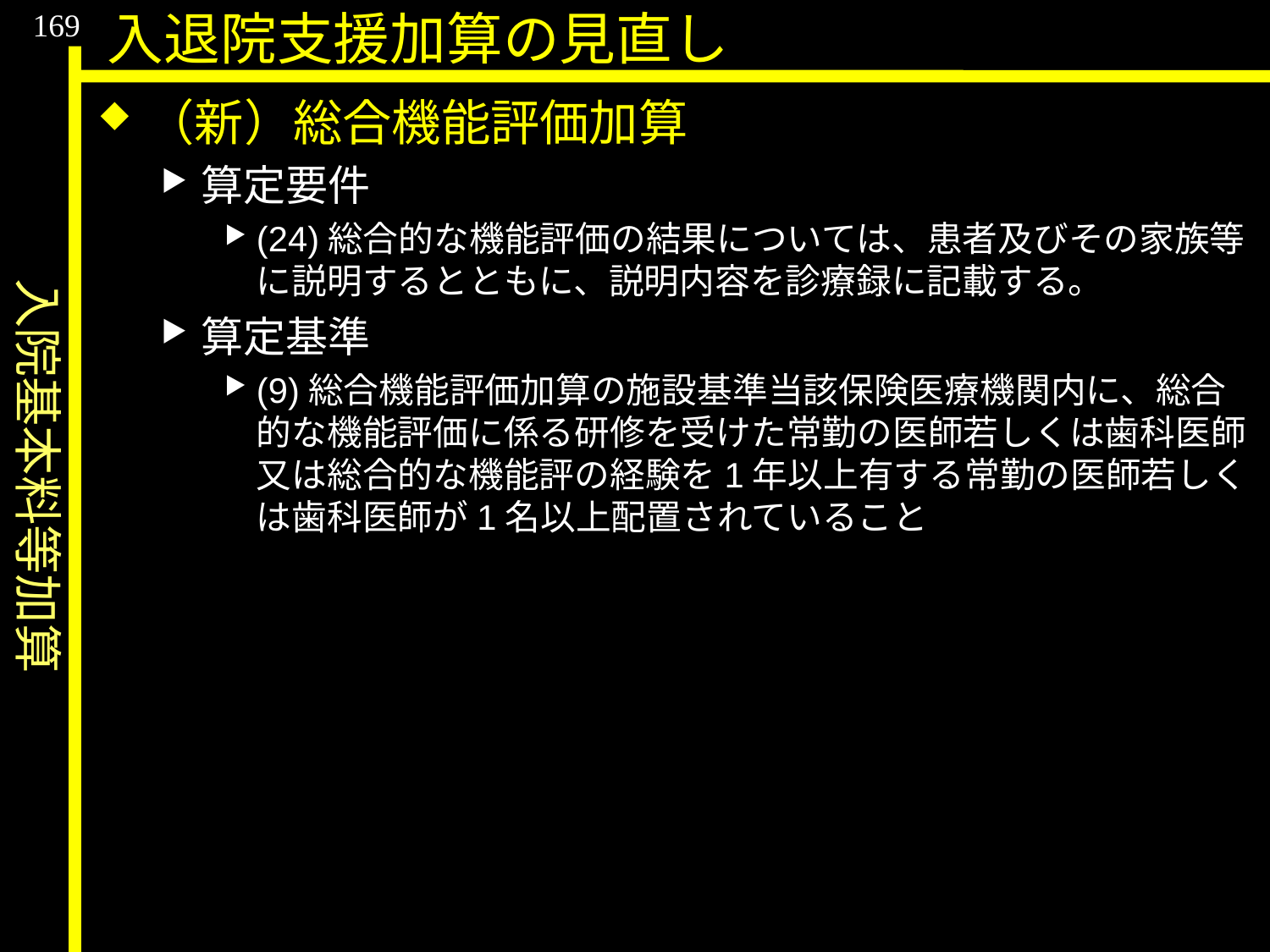

入院基本料等加算
169
入退院支援加算の見直し

（新）総合機能評価加算
算定要件
(24)総合的な機能評価の結果については、患者及びその家族等に説明するとともに、説明内容を診療録に記載する。
算定基準
(9)総合機能評価加算の施設基準当該保険医療機関内に、総合的な機能評価に係る研修を受けた常勤の医師若しくは歯科医師又は総合的な機能評の経験を1年以上有する常勤の医師若しくは歯科医師が1名以上配置されていること